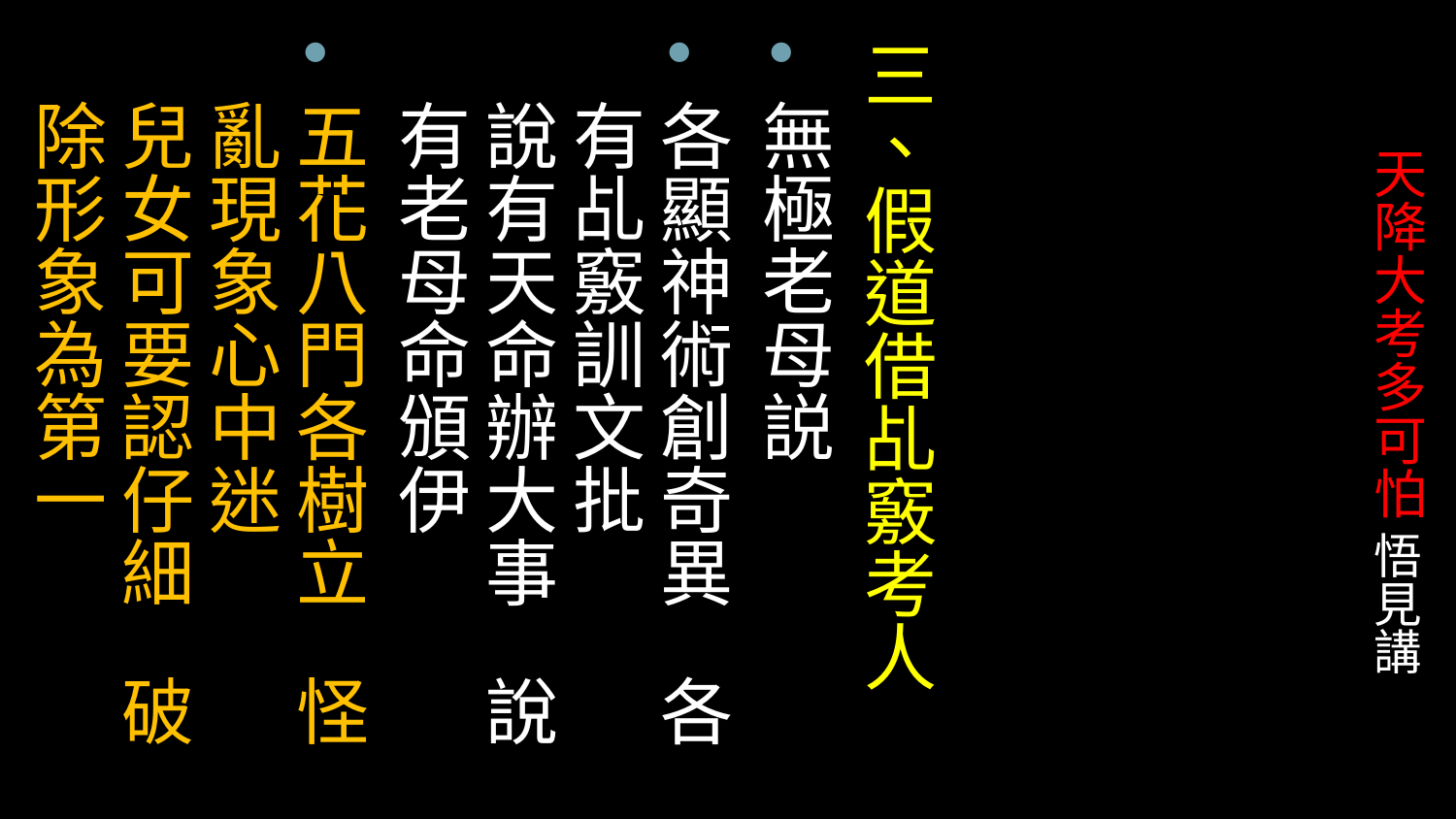

三、假道借乩竅考人
無極老母説
各顯神術創奇異    各有乩竅訓文批
說有天命辦大事    說有老母命頒伊
五花八門各樹立    怪亂現象心中迷
兒女可要認仔細    破除形象為第一
# 天降大考多可怕 悟見講